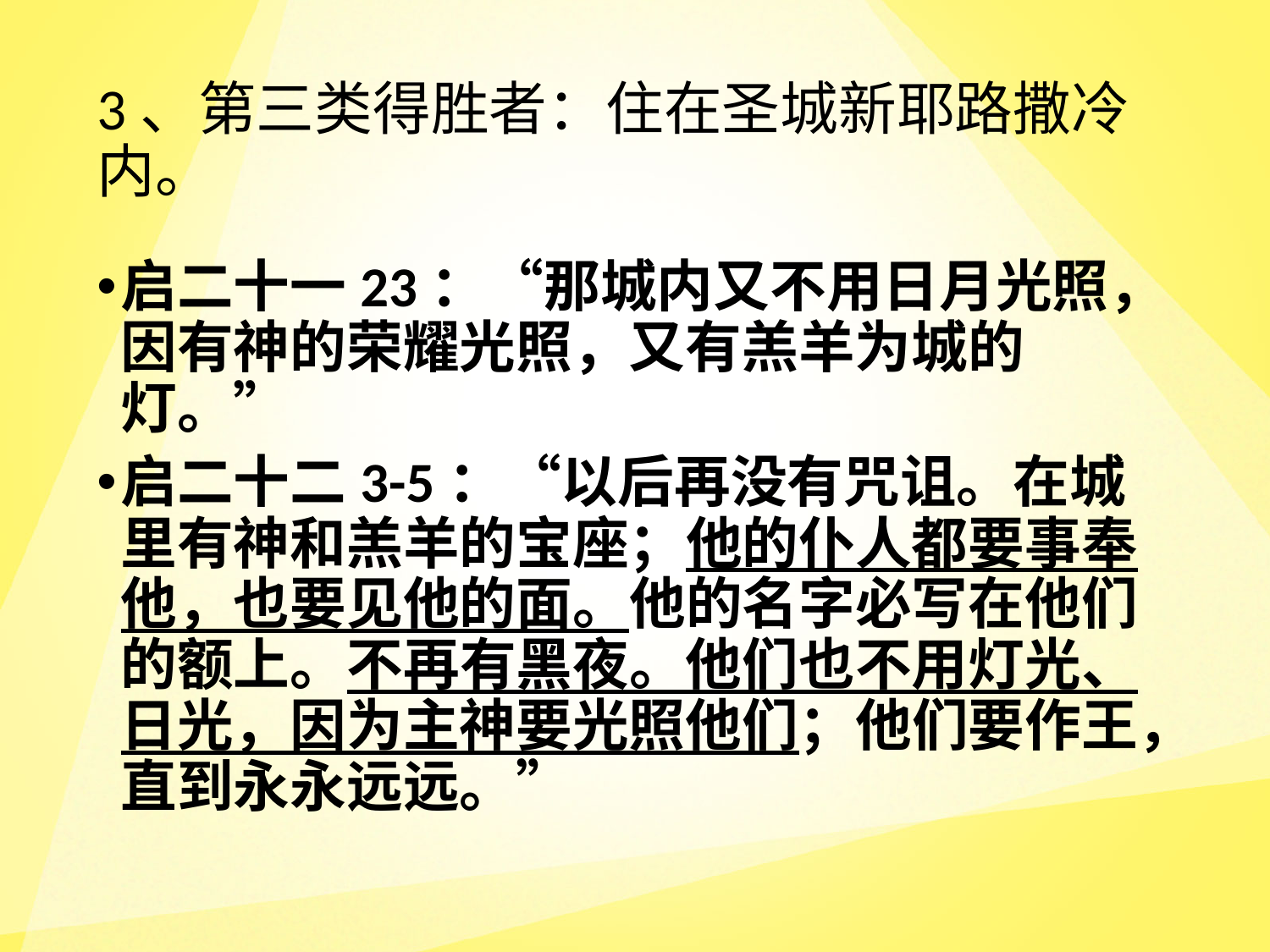

# 3、第三类得胜者：住在圣城新耶路撒冷内。
启二十一23：“那城内又不用日月光照，因有神的荣耀光照，又有羔羊为城的灯。”
启二十二3-5：“以后再没有咒诅。在城里有神和羔羊的宝座；他的仆人都要事奉他，也要见他的面。他的名字必写在他们的额上。不再有黑夜。他们也不用灯光、日光，因为主神要光照他们；他们要作王，直到永永远远。”